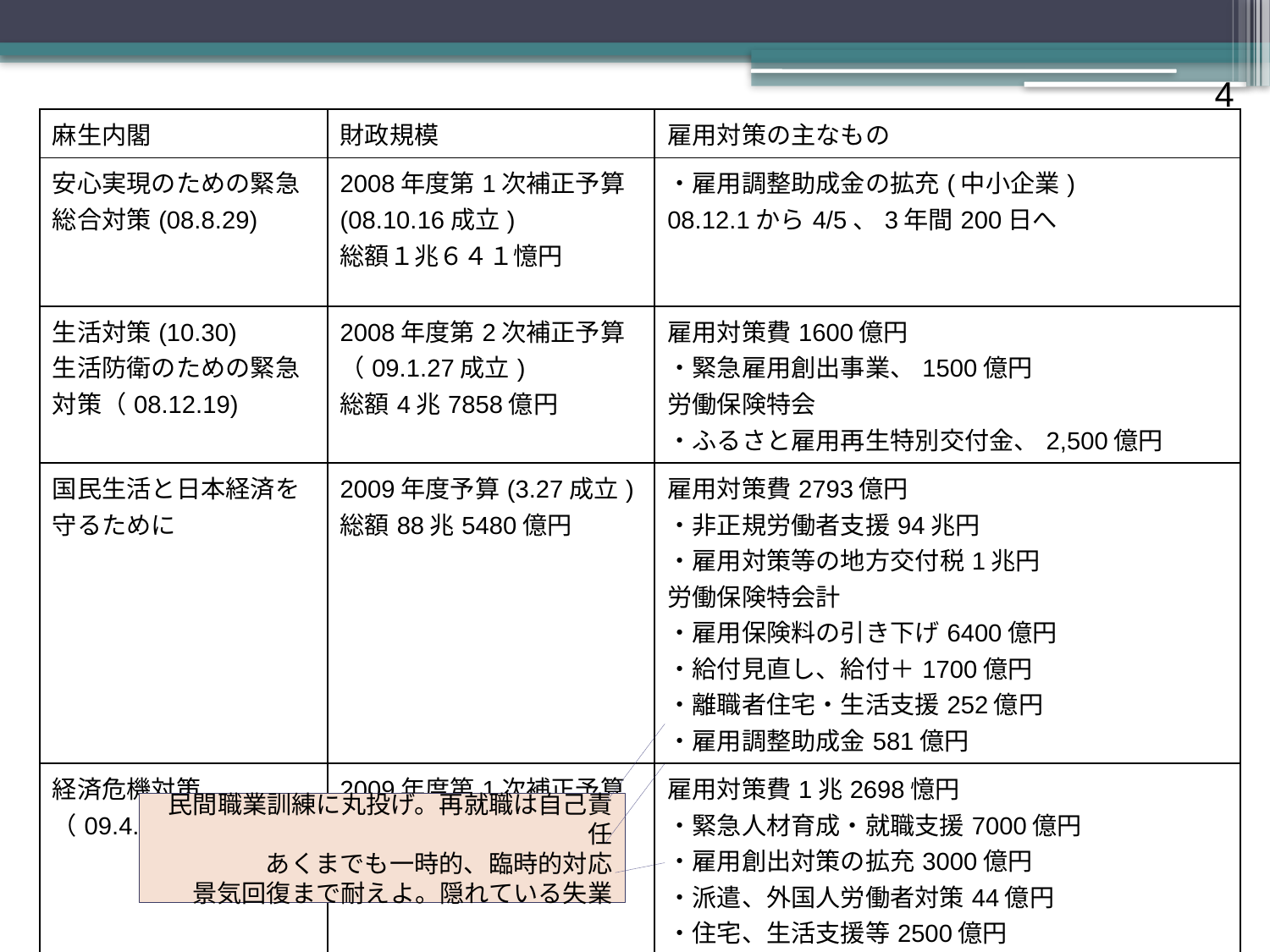

4
| 麻生内閣 | 財政規模 | 雇用対策の主なもの |
| --- | --- | --- |
| 安心実現のための緊急総合対策(08.8.29) | 2008年度第1次補正予算(08.10.16成立) 総額１兆６４１憶円 | ・雇用調整助成金の拡充(中小企業) 08.12.1から4/5、3年間200日へ |
| 生活対策(10.30) 生活防衛のための緊急対策（08.12.19) | 2008年度第2次補正予算（09.1.27成立) 総額4兆7858億円 | 雇用対策費1600億円 ・緊急雇用創出事業、1500億円 労働保険特会 ・ふるさと雇用再生特別交付金、2,500億円 |
| 国民生活と日本経済を守るために | 2009年度予算(3.27成立) 総額88兆5480億円 | 雇用対策費2793億円 ・非正規労働者支援94兆円 ・雇用対策等の地方交付税1兆円 労働保険特会計 ・雇用保険料の引き下げ6400億円 ・給付見直し、給付＋1700億円 ・離職者住宅・生活支援252億円 ・雇用調整助成金581億円 |
| 経済危機対策（09.4.10） | 2009年度第1次補正予算 （09.5.29成立) 総額14兆6987億円 | 雇用対策費1兆2698憶円 ・緊急人材育成・就職支援7000億円 ・雇用創出対策の拡充3000億円 ・派遣、外国人労働者対策44億円 ・住宅、生活支援等2500億円 労働保険特会 ・雇用調整助成金の拡充6012億円 |
民間職業訓練に丸投げ。再就職は自己責任
あくまでも一時的、臨時的対応
景気回復まで耐えよ。隠れている失業